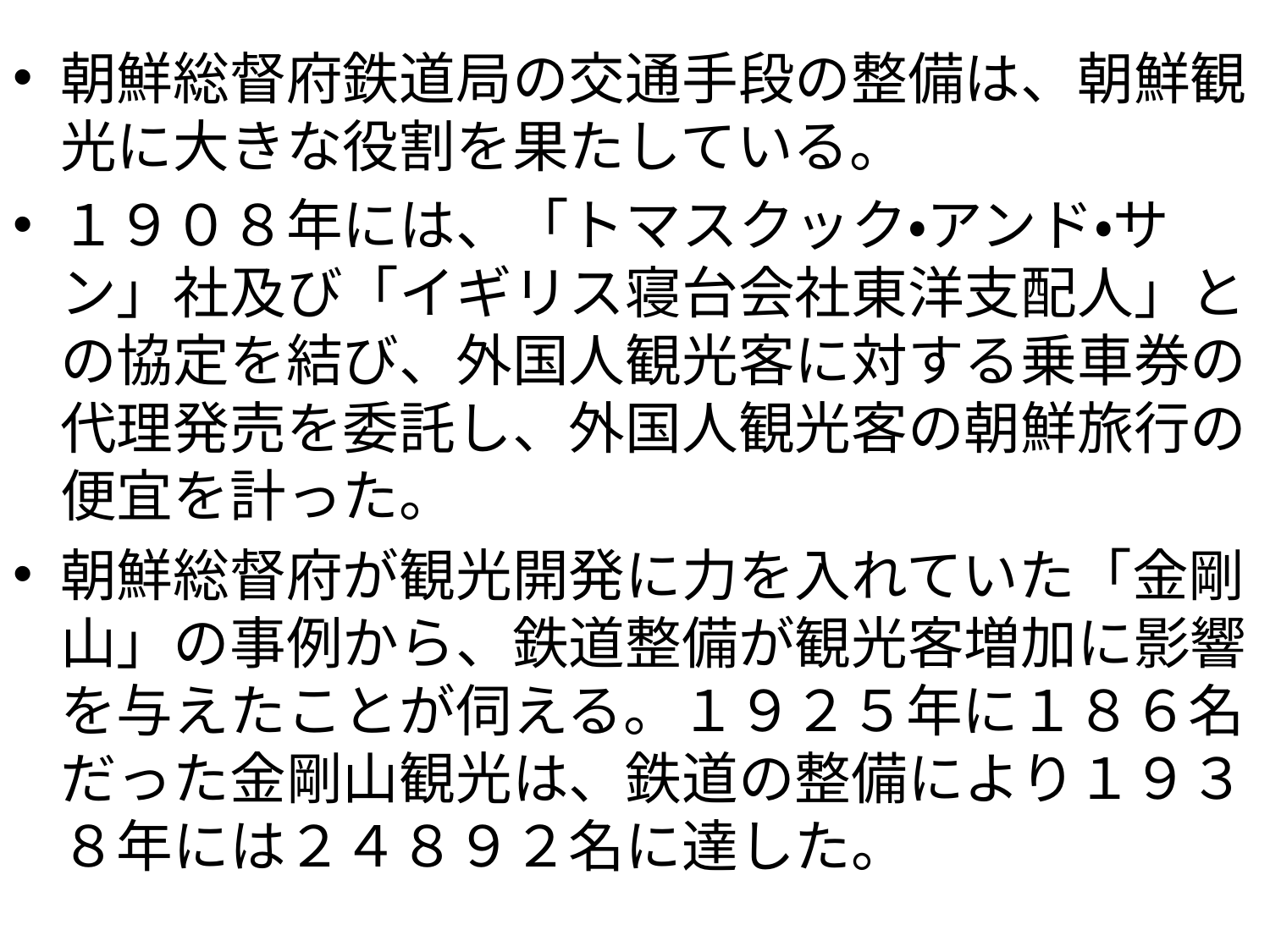

朝鮮総督府鉄道局の交通手段の整備は、朝鮮観光に大きな役割を果たしている。
１９０８年には、「トマスクック・アンド・サン」社及び「イギリス寝台会社東洋支配人」との協定を結び、外国人観光客に対する乗車券の代理発売を委託し、外国人観光客の朝鮮旅行の便宜を計った。
朝鮮総督府が観光開発に力を入れていた「金剛山」の事例から、鉄道整備が観光客増加に影響を与えたことが伺える。１９２５年に１８６名だった金剛山観光は、鉄道の整備により１９３８年には２４８９２名に達した。